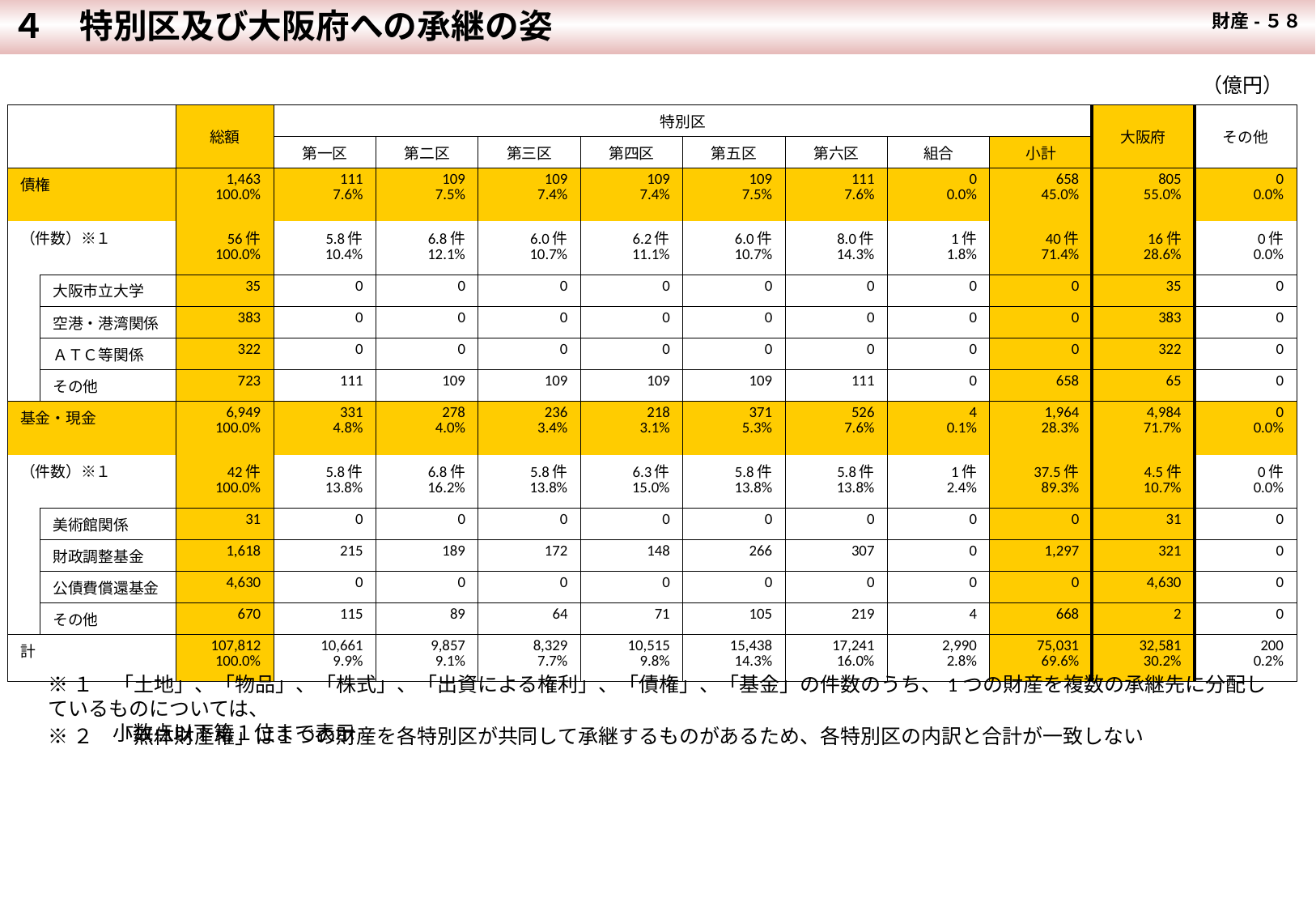

４　特別区及び大阪府への承継の姿
財産-５８
|  |  |  |  |  |  |  |  |  |  | （億円） |  |  |
| --- | --- | --- | --- | --- | --- | --- | --- | --- | --- | --- | --- | --- |
|  |  | 総額 | 特別区 |  |  |  |  |  |  |  | 大阪府 | その他 |
|  |  |  | 第一区 | 第二区 | 第三区 | 第四区 | 第五区 | 第六区 | 組合 | 小計 |  |  |
| 債権 |  | 1,463 100.0% | 111 7.6% | 109 7.5% | 109 7.4% | 109 7.4% | 109 7.5% | 111 7.6% | 0 0.0% | 658 45.0% | 805 55.0% | 0 0.0% |
| （件数）※１ |  | 56件 100.0% | 5.8件 10.4% | 6.8件 12.1% | 6.0件 10.7% | 6.2件 11.1% | 6.0件 10.7% | 8.0件 14.3% | 1件 1.8% | 40件 71.4% | 16件 28.6% | 0件 0.0% |
|  | 大阪市立大学 | 35 | 0 | 0 | 0 | 0 | 0 | 0 | 0 | 0 | 35 | 0 |
|  | 空港・港湾関係 | 383 | 0 | 0 | 0 | 0 | 0 | 0 | 0 | 0 | 383 | 0 |
|  | ＡＴＣ等関係 | 322 | 0 | 0 | 0 | 0 | 0 | 0 | 0 | 0 | 322 | 0 |
|  | その他 | 723 | 111 | 109 | 109 | 109 | 109 | 111 | 0 | 658 | 65 | 0 |
| 基金・現金 |  | 6,949 100.0% | 331 4.8% | 278 4.0% | 236 3.4% | 218 3.1% | 371 5.3% | 526 7.6% | 4 0.1% | 1,964 28.3% | 4,984 71.7% | 0 0.0% |
| （件数）※１ |  | 42件 100.0% | 5.8件 13.8% | 6.8件 16.2% | 5.8件 13.8% | 6.3件 15.0% | 5.8件 13.8% | 5.8件 13.8% | 1件 2.4% | 37.5件 89.3% | 4.5件 10.7% | 0件 0.0% |
|  | 美術館関係 | 31 | 0 | 0 | 0 | 0 | 0 | 0 | 0 | 0 | 31 | 0 |
|  | 財政調整基金 | 1,618 | 215 | 189 | 172 | 148 | 266 | 307 | 0 | 1,297 | 321 | 0 |
|  | 公債費償還基金 | 4,630 | 0 | 0 | 0 | 0 | 0 | 0 | 0 | 0 | 4,630 | 0 |
|  | その他 | 670 | 115 | 89 | 64 | 71 | 105 | 219 | 4 | 668 | 2 | 0 |
| 計 |  | 107,812 100.0% | 10,661 9.9% | 9,857 9.1% | 8,329 7.7% | 10,515 9.8% | 15,438 14.3% | 17,241 16.0% | 2,990 2.8% | 75,031 69.6% | 32,581 30.2% | 200 0.2% |
※１　「土地」、「物品」、「株式」、「出資による権利」、「債権」、「基金」の件数のうち、1つの財産を複数の承継先に分配しているものについては、
　　　 小数点以下第１位まで表示
※２　「無体財産権」は１つの財産を各特別区が共同して承継するものがあるため、各特別区の内訳と合計が一致しない